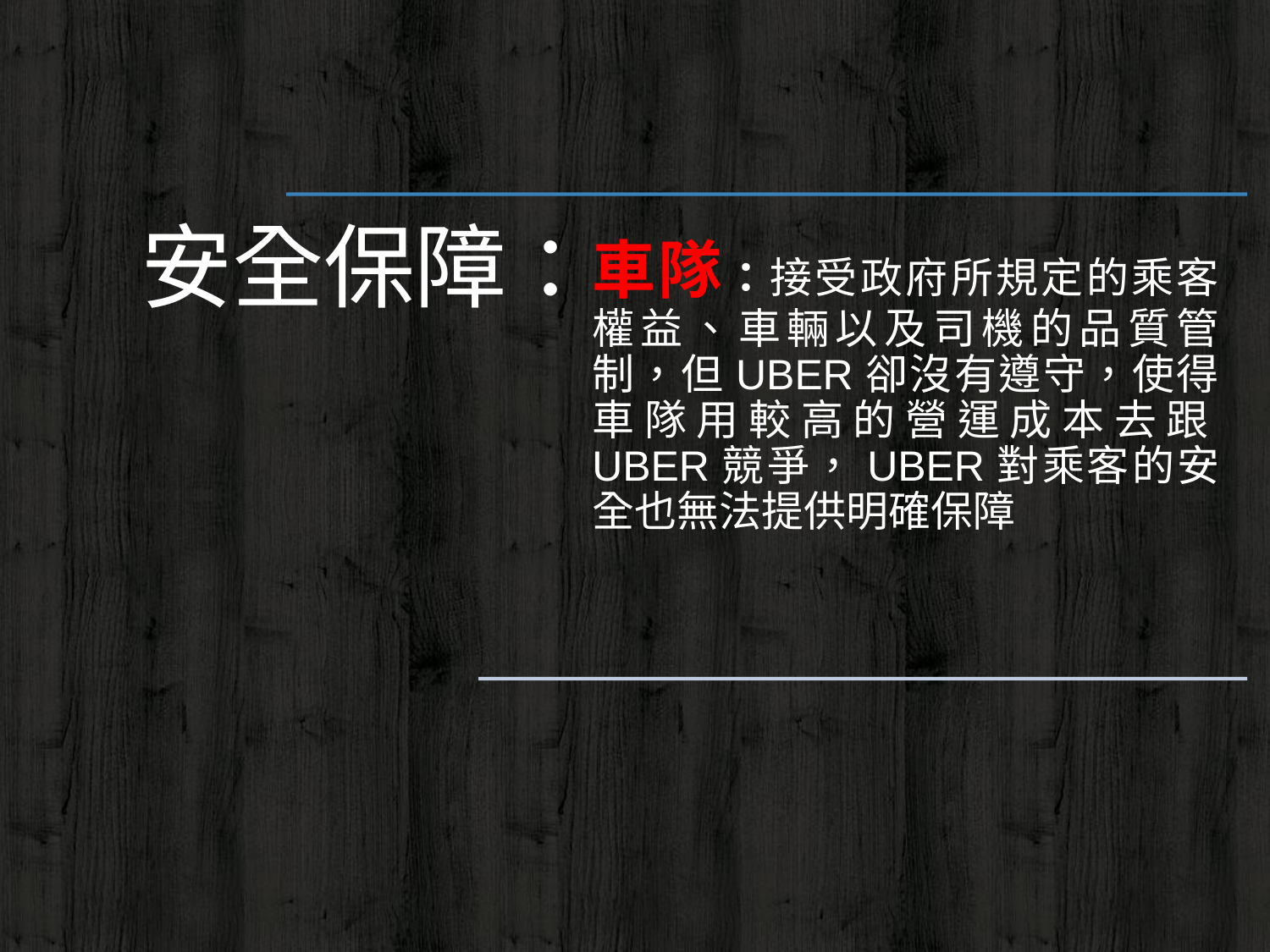

安全保障：
車隊：接受政府所規定的乘客權益、車輛以及司機的品質管制，但UBER卻沒有遵守，使得車隊用較高的營運成本去跟UBER競爭，UBER對乘客的安全也無法提供明確保障